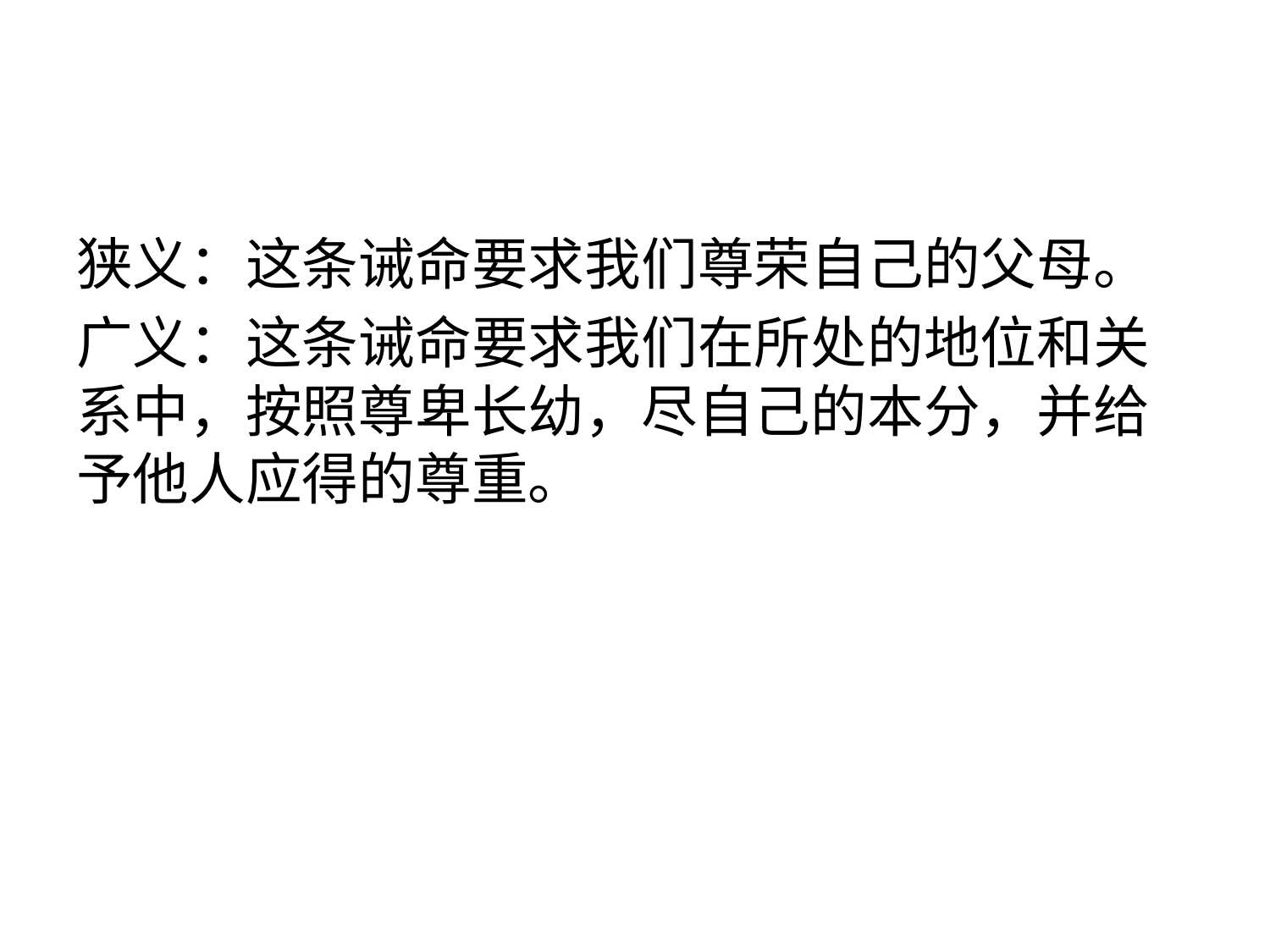

#
狭义：这条诫命要求我们尊荣自己的父母。
广义：这条诫命要求我们在所处的地位和关系中，按照尊卑长幼，尽自己的本分，并给予他人应得的尊重。